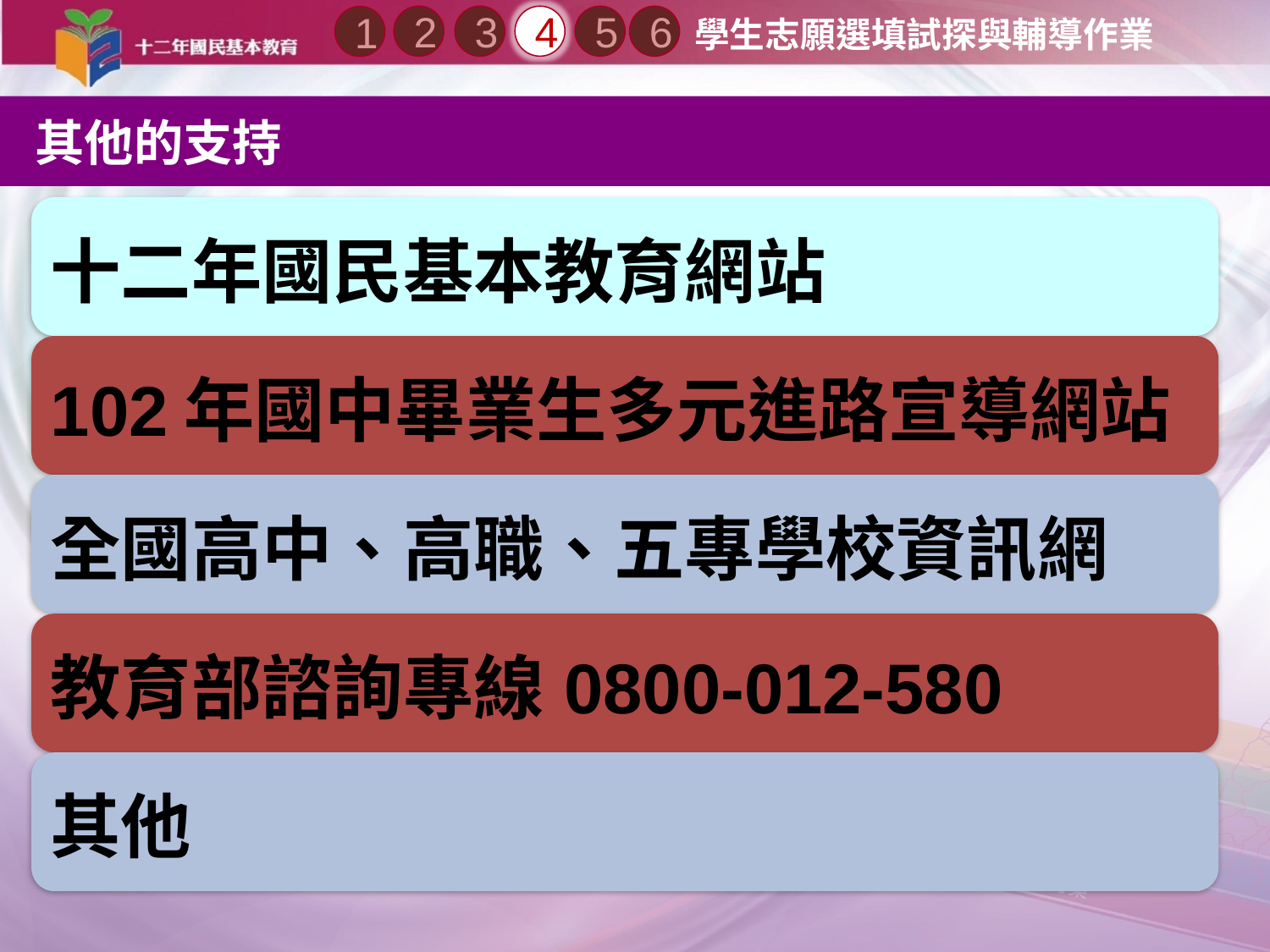

2
3
4
5
6
1
學生志願選填試探與輔導作業
 其他的支持
十二年國民基本教育網站
102年國中畢業生多元進路宣導網站
全國高中、高職、五專學校資訊網
教育部諮詢專線0800-012-580
其他